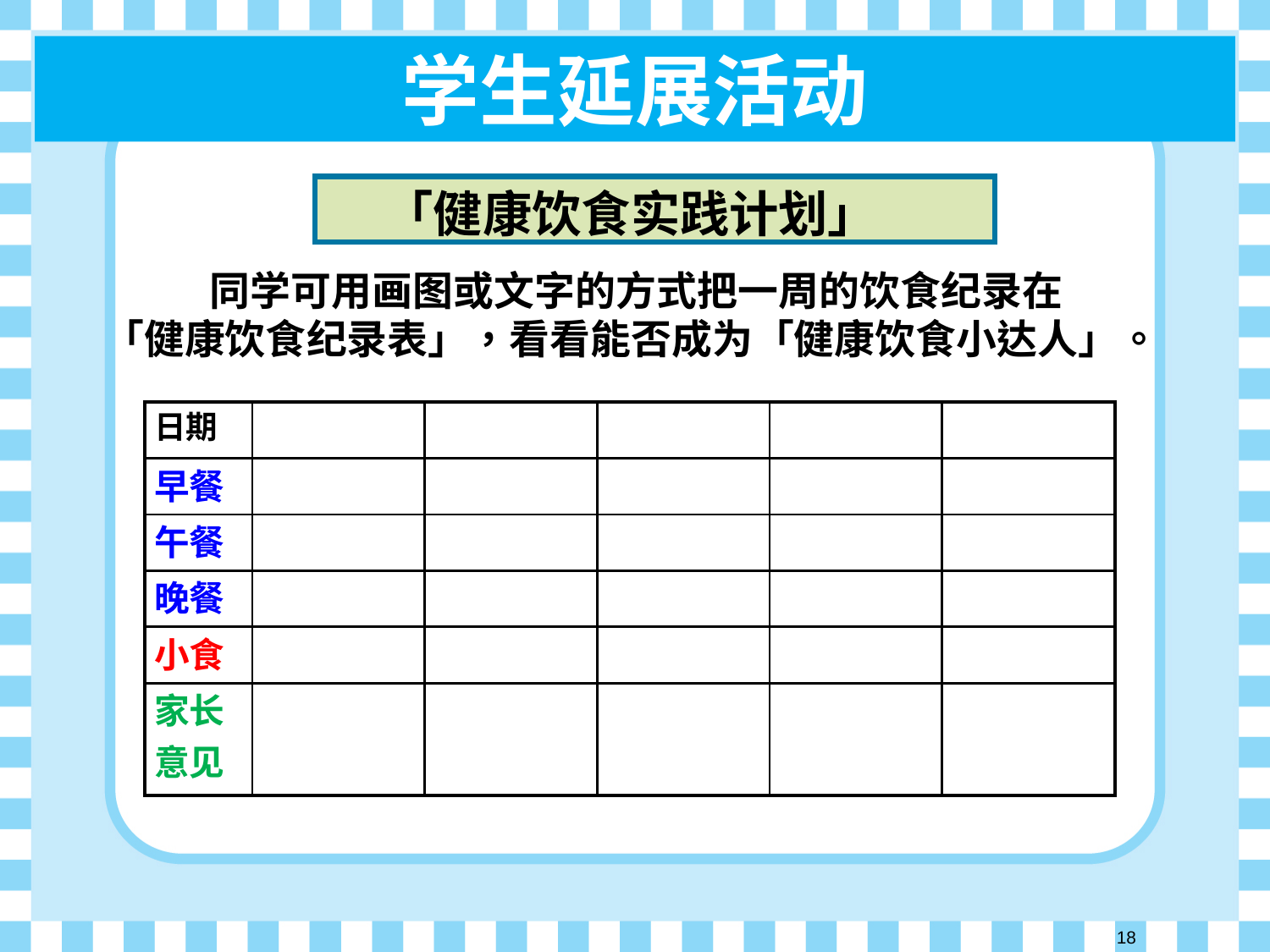

学生延展活动
    「健康饮食实践计划」
同学可用画图或文字的方式把一周的饮食纪录在
「健康饮食纪录表」，看看能否成为「健康饮食小达人」。
| 日期 |  |  |  |  |  |
| --- | --- | --- | --- | --- | --- |
| 早餐 |  |  |  |  |  |
| 午餐 |  |  |  |  |  |
| 晚餐 |  |  |  |  |  |
| 小食 |  |  |  |  |  |
| 家长意见 |  |  |  |  |  |
18